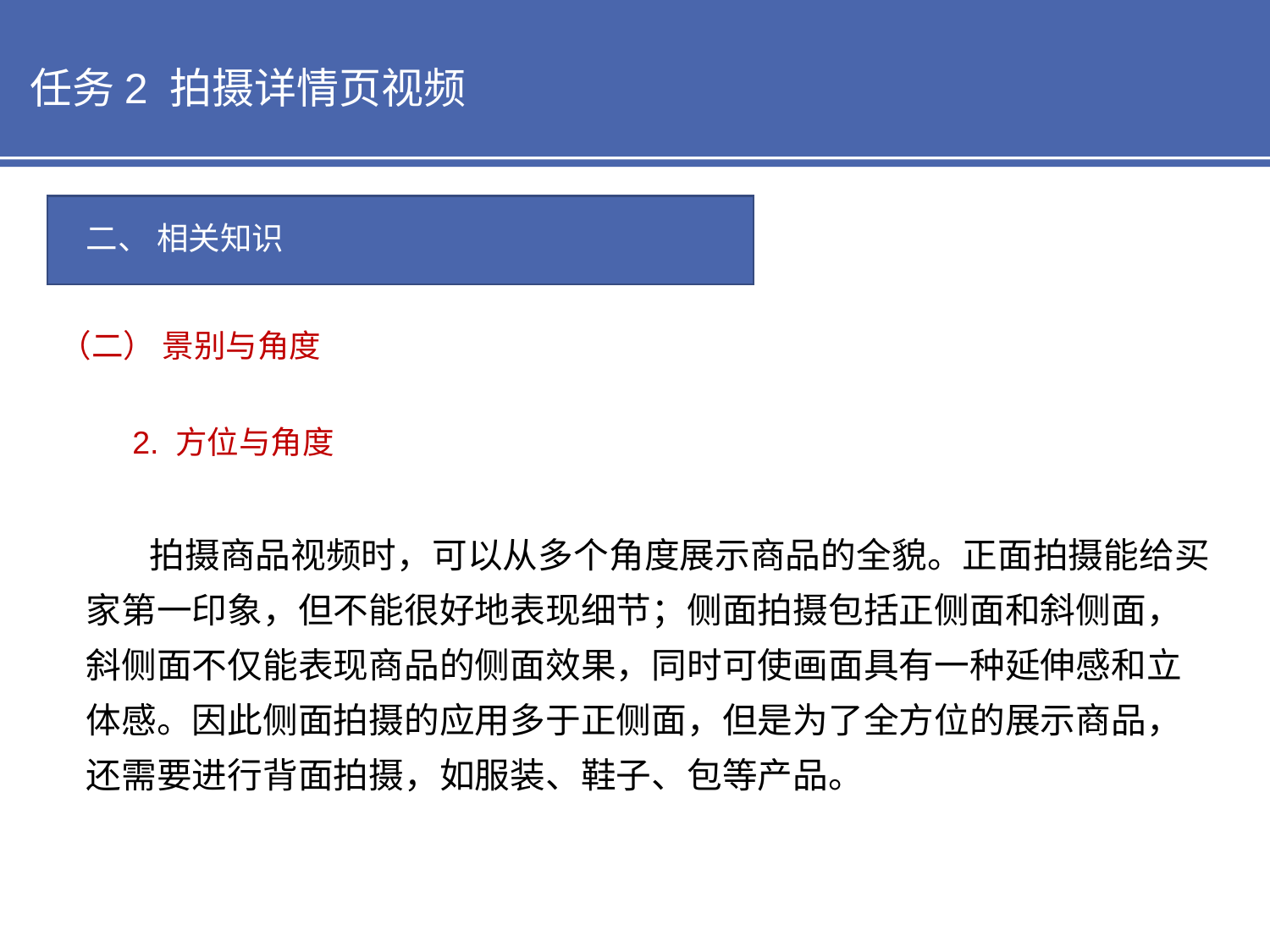

任务2 拍摄详情页视频

二、 相关知识
（二） 景别与角度
2. 方位与角度
       拍摄商品视频时，可以从多个角度展示商品的全貌。正面拍摄能给买家第一印象，但不能很好地表现细节；侧面拍摄包括正侧面和斜侧面，斜侧面不仅能表现商品的侧面效果，同时可使画面具有一种延伸感和立体感。因此侧面拍摄的应用多于正侧面，但是为了全方位的展示商品，还需要进行背面拍摄，如服装、鞋子、包等产品。